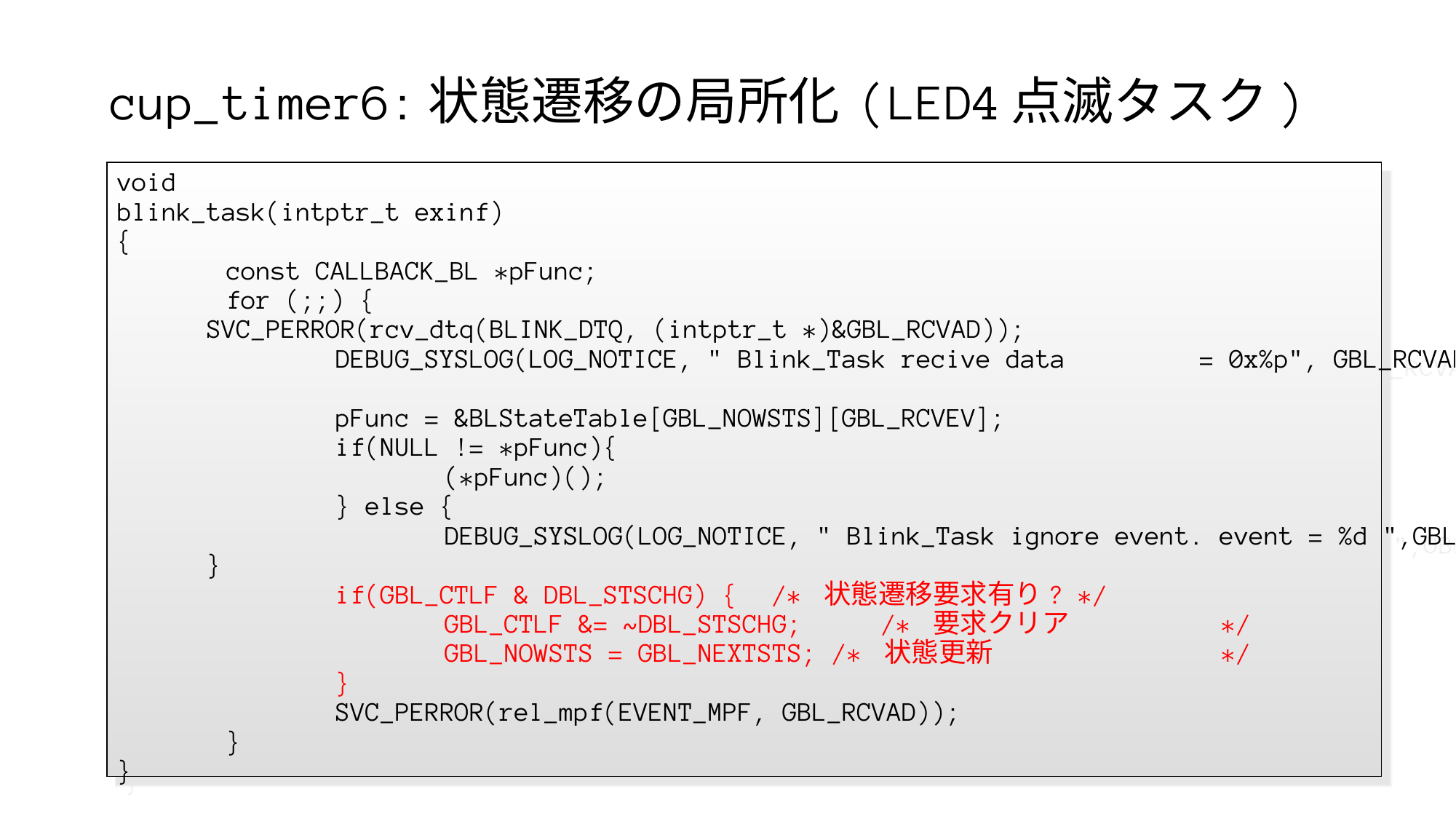

# cup_timer6:状態遷移の局所化 (LED4点滅タスク)
void
blink_task(intptr_t exinf)
{
	const CALLBACK_BL *pFunc;
	for (;;) {
      SVC_PERROR(rcv_dtq(BLINK_DTQ, (intptr_t *)&GBL_RCVAD));
		DEBUG_SYSLOG(LOG_NOTICE, " Blink_Task recive data         = 0x%p", GBL_RCVAD);

		pFunc = &BLStateTable[GBL_NOWSTS][GBL_RCVEV];
		if(NULL != *pFunc){
			(*pFunc)();
		} else {
			DEBUG_SYSLOG(LOG_NOTICE, " Blink_Task ignore event. event = %d ",GBL_RCVEV);
      }
		if(GBL_CTLF & DBL_STSCHG) {	/* 状態遷移要求有り? */
			GBL_CTLF &= ~DBL_STSCHG;	/* 要求クリア		 */
			GBL_NOWSTS = GBL_NEXTSTS; /* 状態更新 		 */
		}
		SVC_PERROR(rel_mpf(EVENT_MPF, GBL_RCVAD));
	}
}